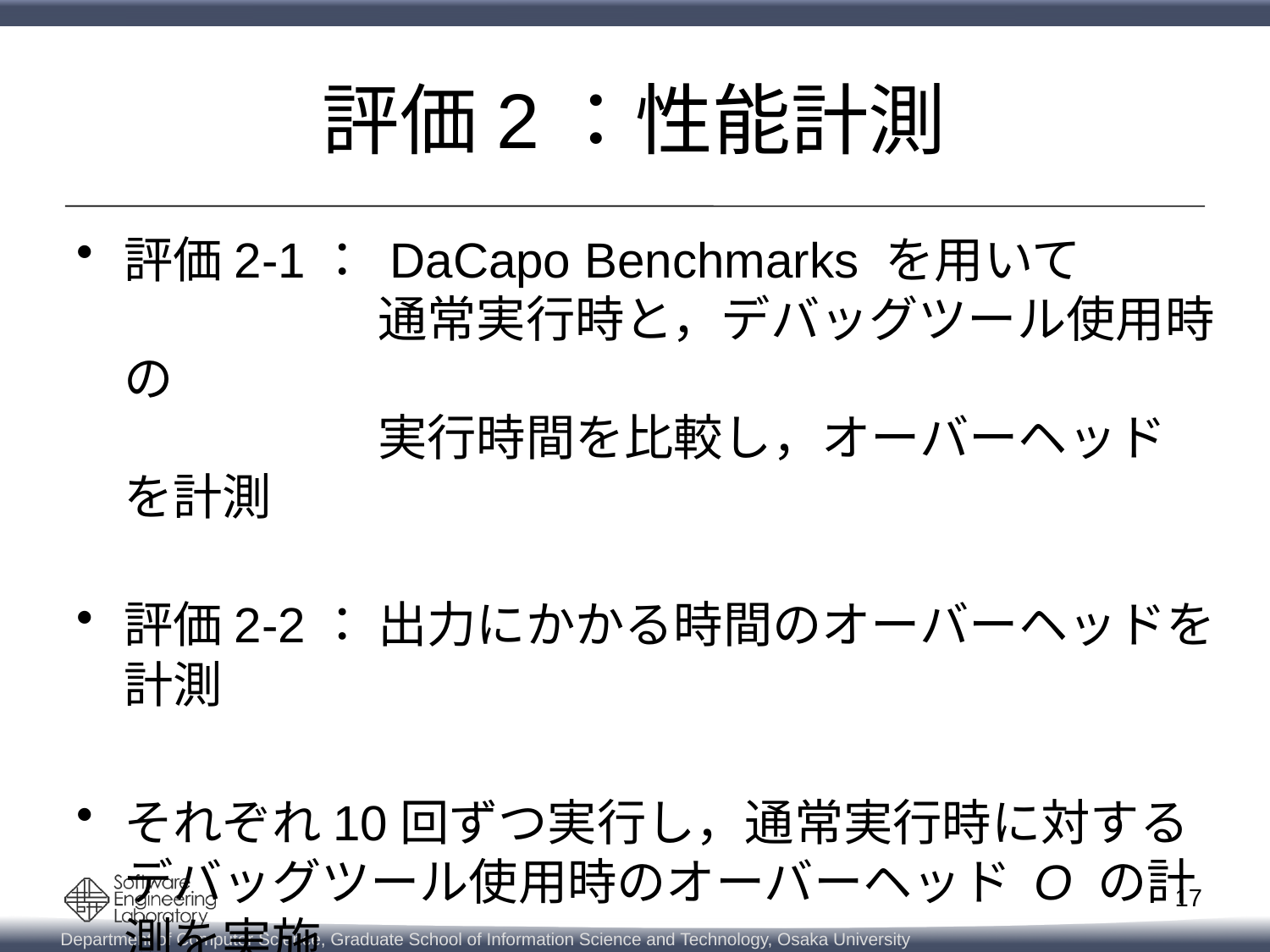

# 評価2：性能計測
評価2-1： DaCapo Benchmarks を用いて
		通常実行時と，デバッグツール使用時の
		実行時間を比較し，オーバーヘッド を計測

評価2-2： 出力にかかる時間のオーバーヘッドを計測

それぞれ10回ずつ実行し，通常実行時に対する
デバッグツール使用時のオーバーヘッド O の計測を実施

17